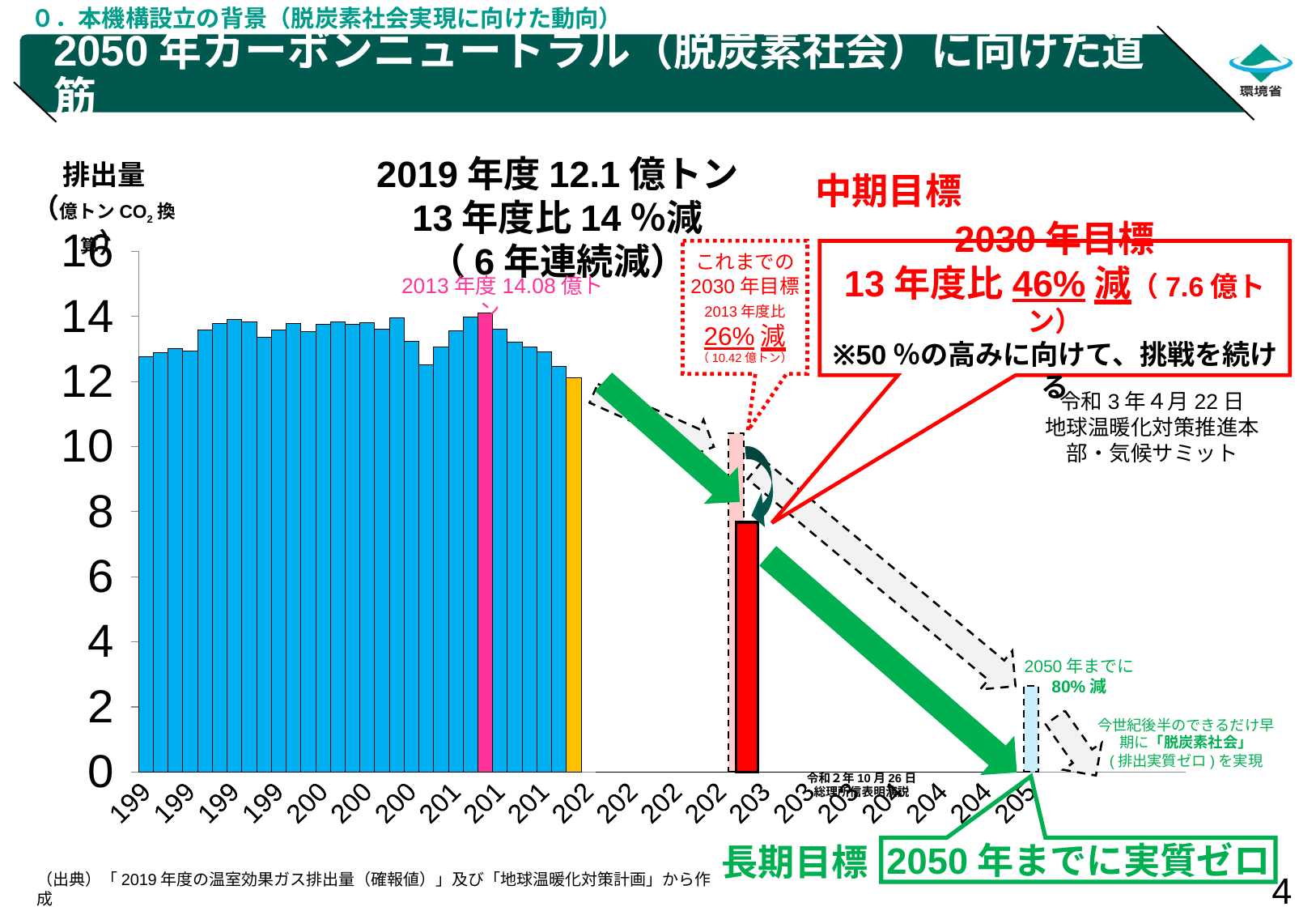

０．本機構設立の背景（脱炭素社会実現に向けた動向）
# 2050年カーボンニュートラル（脱炭素社会）に向けた道筋
2019年度12.1億トン
13年度比14％減
（6年連続減）
中期目標
排出量
（億トンCO2換算）

### Chart

| Category |  |
|---|---|
| 1990 | 12.755084190803576 |
| 1991 | 12.892745491141998 |
| 1992 | 13.017025387635345 |
| 1993 | 12.939127994015278 |
| 1994 | 13.582163484523003 |
| 1995 | 13.79186686715683 |
| 1996 | 13.916737048554234 |
| 1997 | 13.838453379239075 |
| 1998 | 13.34940129081711 |
| 1999 | 13.58522155222984 |
| 2000 | 13.790026630343277 |
| 2001 | 13.531172469616209 |
| 2002 | 13.766993321662163 |
| 2003 | 13.825024934013703 |
| 2004 | 13.749866871659629 |
| 2005 | 13.819649736607126 |
| 2006 | 13.602897936402796 |
| 2007 | 13.961678715452331 |
| 2008 | 13.23899822175504 |
| 2009 | 12.509612359218334 |
| 2010 | 13.050370582992175 |
| 2011 | 13.560018971506912 |
| 2012 | 13.98643295823813 |
| 2013 | 14.10132478307164 |
| 2014 | 13.605959567238827 |
| 2015 | 13.222276144692584 |
| 2016 | 13.05413438329865 |
| 2017 | 12.919213608424151 |
| 2018 | 12.468427280889957 |
| 2019 | 12.127973795895125 |
| 2020 | 13.43914 |
| 2021 | 0.0 |
| 2022 | 0.0 |
| 2023 | 0.0 |
| 2024 | 0.0 |
| 2025 | 0.0 |
| 2026 | 0.0 |
| 2027 | 0.0 |
| 2028 | 0.0 |
| 2029 | 0.0 |
| 2030 | 10.4192 |
| 2031 | 0.0 |
| 2032 | 0.0 |
| 2033 | 0.0 |
| 2034 | 0.0 |
| 2035 | 0.0 |
| 2036 | 0.0 |
| 2037 | 0.0 |
| 2038 | 0.0 |
| 2039 | 0.0 |
| 2040 | 0.0 |
| 2041 | 0.0 |
| 2042 | 0.0 |
| 2043 | 0.0 |
| 2044 | 0.0 |
| 2045 | 0.0 |
| 2046 | 0.0 |
| 2047 | 0.0 |
| 2048 | 0.0 |
| 2049 | 0.0 |
| 2050 | 2.65 |
|  | None |
|  | None |
|  | None |
|  | None |
|  | None |
|  | None |
|  | None |
|  | None |
|  | None |
|  | None |
2030年目標
13年度比46%減（7.6億トン）
※50％の高みに向けて、挑戦を続ける
これまでの
2030年目標
2013年度比
26%減
（10.42億トン）
　2013年度14.08億トン
令和3年４月22日
地球温暖化対策推進本部・気候サミット

2050年までに
80%減

今世紀後半のできるだけ早期に「脱炭素社会」
(排出実質ゼロ)を実現
令和２年10月26日
総理所信表明演説
長期目標
2050年までに実質ゼロ
（出典）「2019年度の温室効果ガス排出量（確報値）」及び「地球温暖化対策計画」から作成